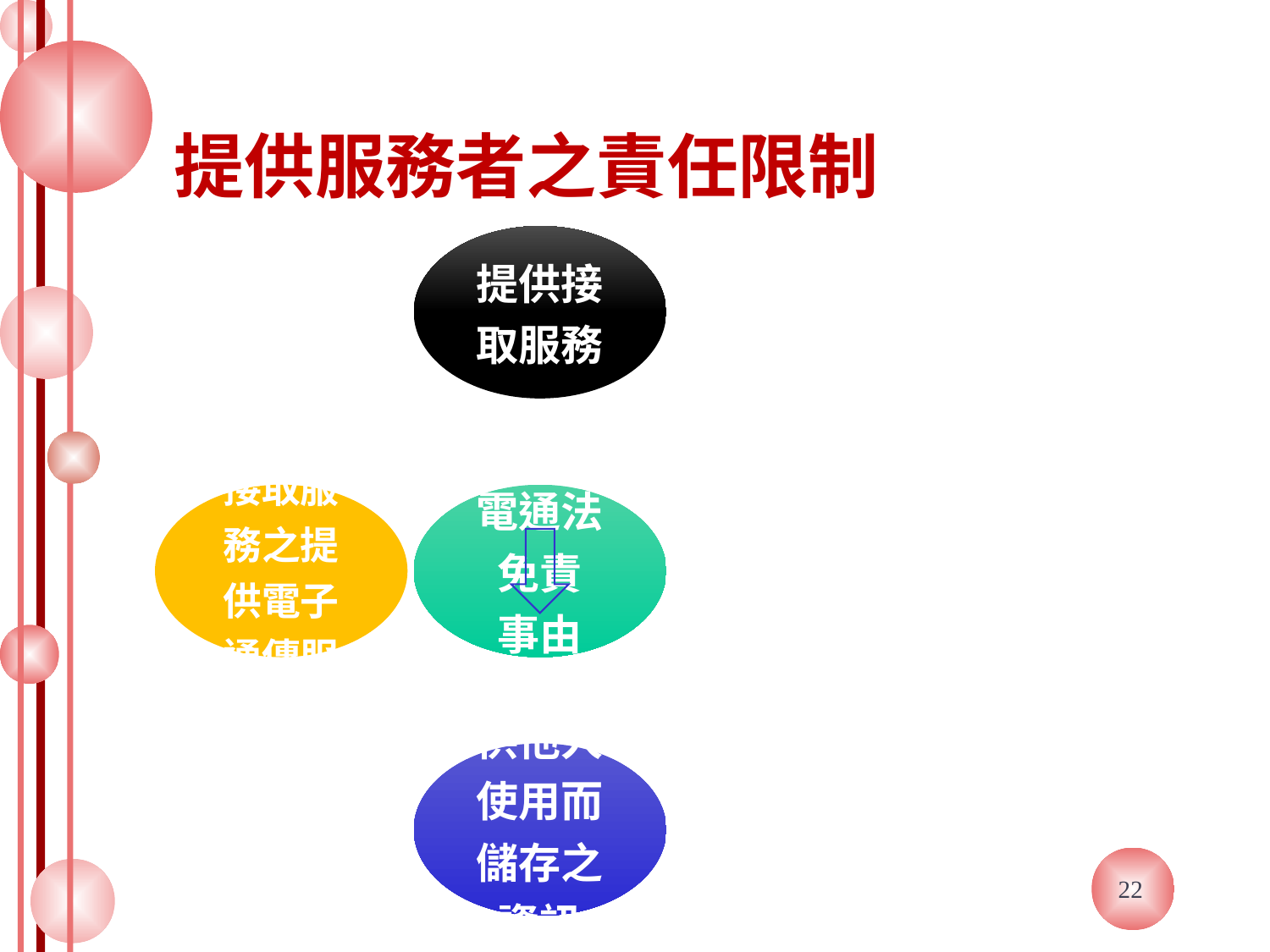

# 提供服務者之責任限制
電通法免責
事由
供他人使用而儲存之資訊
未提供接取服務之提供電子通傳服務者
提供接取服務

22